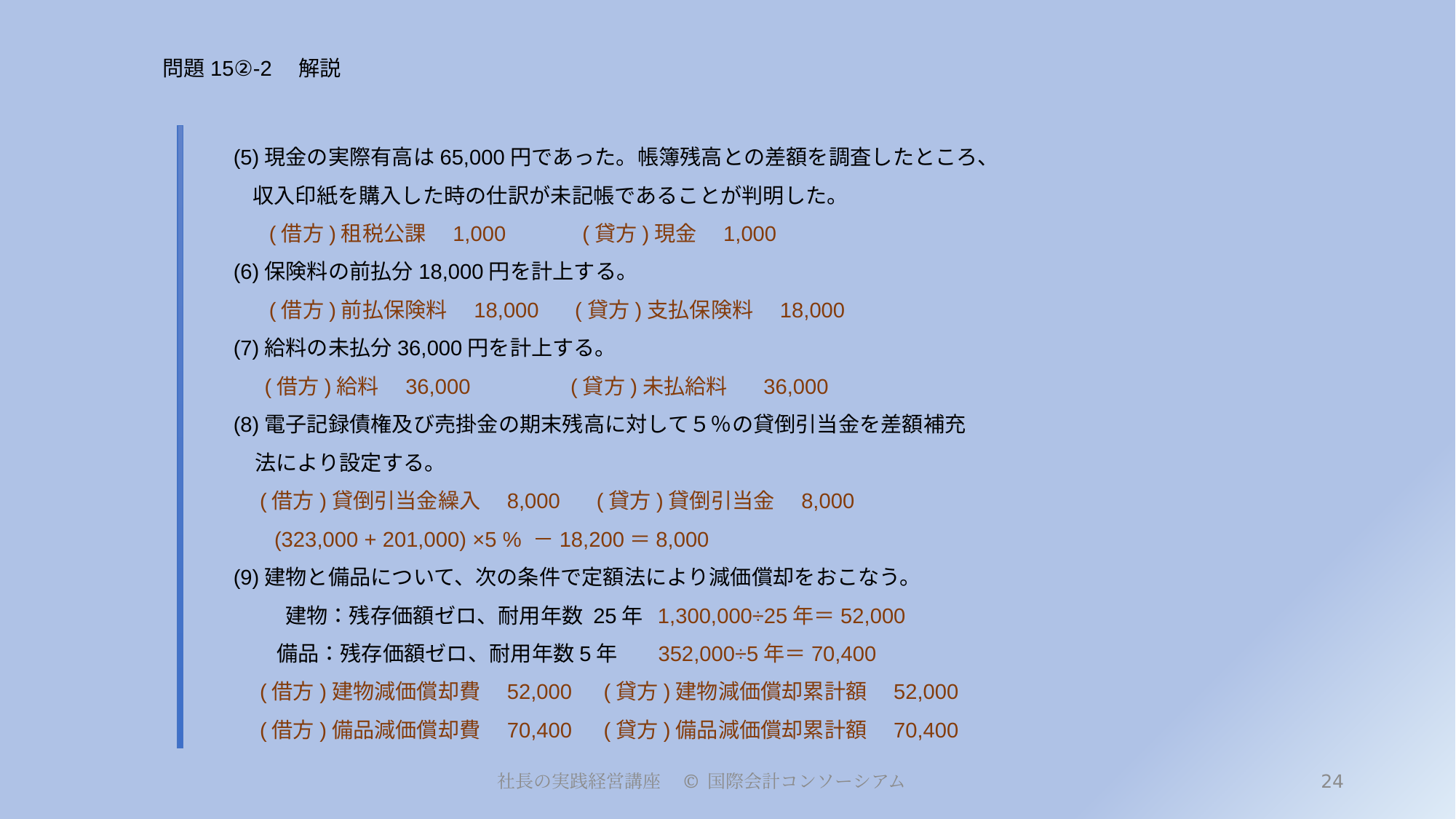

# 問題15②-2　解説

(5)現金の実際有高は65,000円であった。帳簿残高との差額を調査したところ、
   収入印紙を購入した時の仕訳が未記帳であることが判明した。
　  (借方)租税公課　1,000　　     (貸方)現金　1,000
(6)保険料の前払分18,000円を計上する。
　  (借方)前払保険料　18,000      (貸方)支払保険料　18,000
(7)給料の未払分36,000円を計上する。
　 (借方)給料　36,000　　          (貸方)未払給料 　 36,000
(8)電子記録債権及び売掛金の期末残高に対して５％の貸倒引当金を差額補充
　法により設定する。
　(借方)貸倒引当金繰入　8,000　 (貸方)貸倒引当金　8,000
  　(323,000 + 201,000) ×5 % －18,200＝8,000
(9)建物と備品について、次の条件で定額法により減価償却をおこなう。
　  　建物：残存価額ゼロ、耐用年数 25年  1,300,000÷25年＝52,000
        備品：残存価額ゼロ、耐用年数5年　   352,000÷5年＝70,400
　(借方)建物減価償却費　52,000　(貸方)建物減価償却累計額　52,000
　(借方)備品減価償却費　70,400　(貸方)備品減価償却累計額　70,400
24
社長の実践経営講座　© 国際会計コンソーシアム